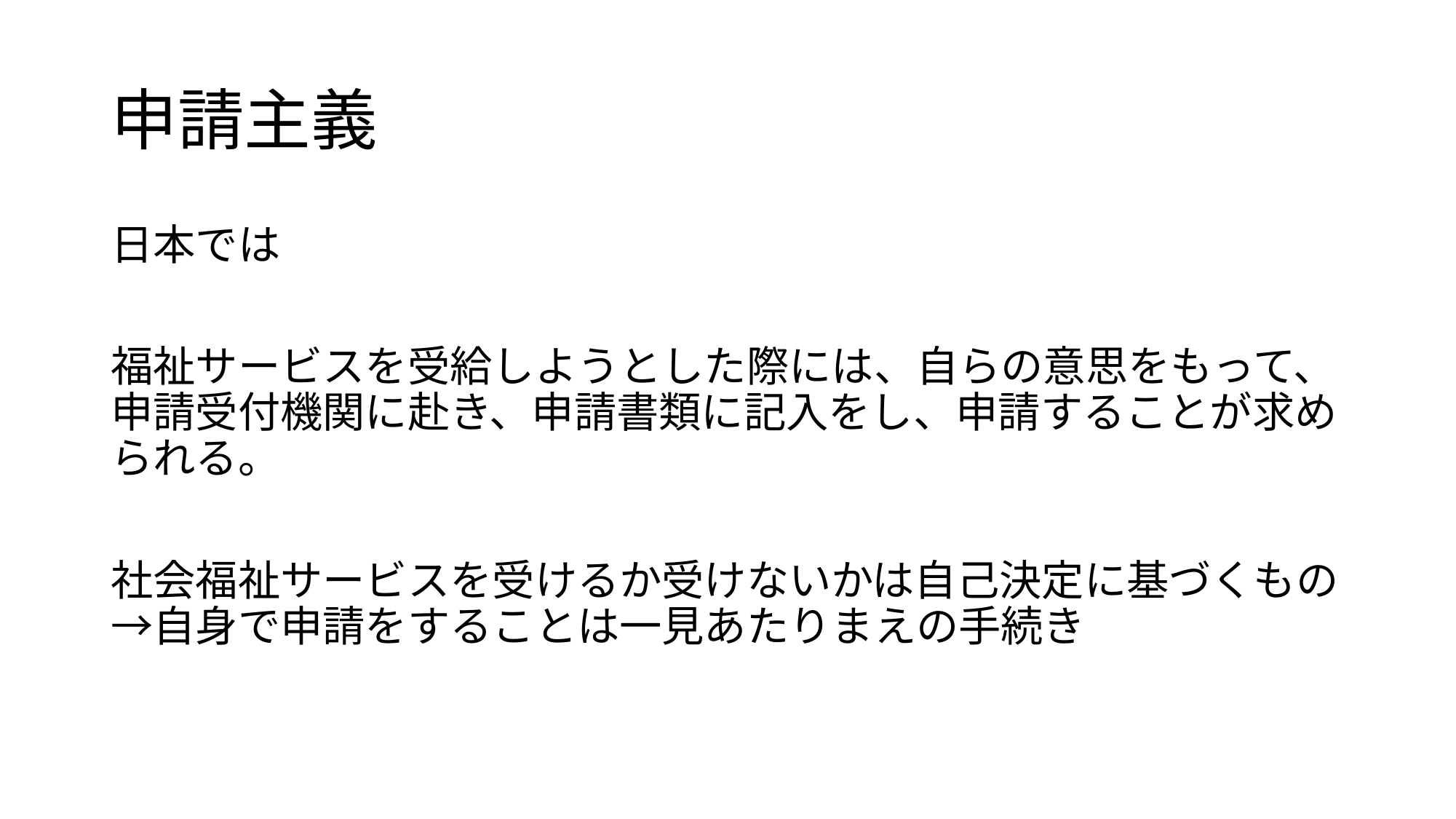

# 申請主義
日本では

福祉サービスを受給しようとした際には、自らの意思をもって、申請受付機関に赴き、申請書類に記入をし、申請することが求められる。

社会福祉サービスを受けるか受けないかは自己決定に基づくもの→自身で申請をすることは一見あたりまえの手続き